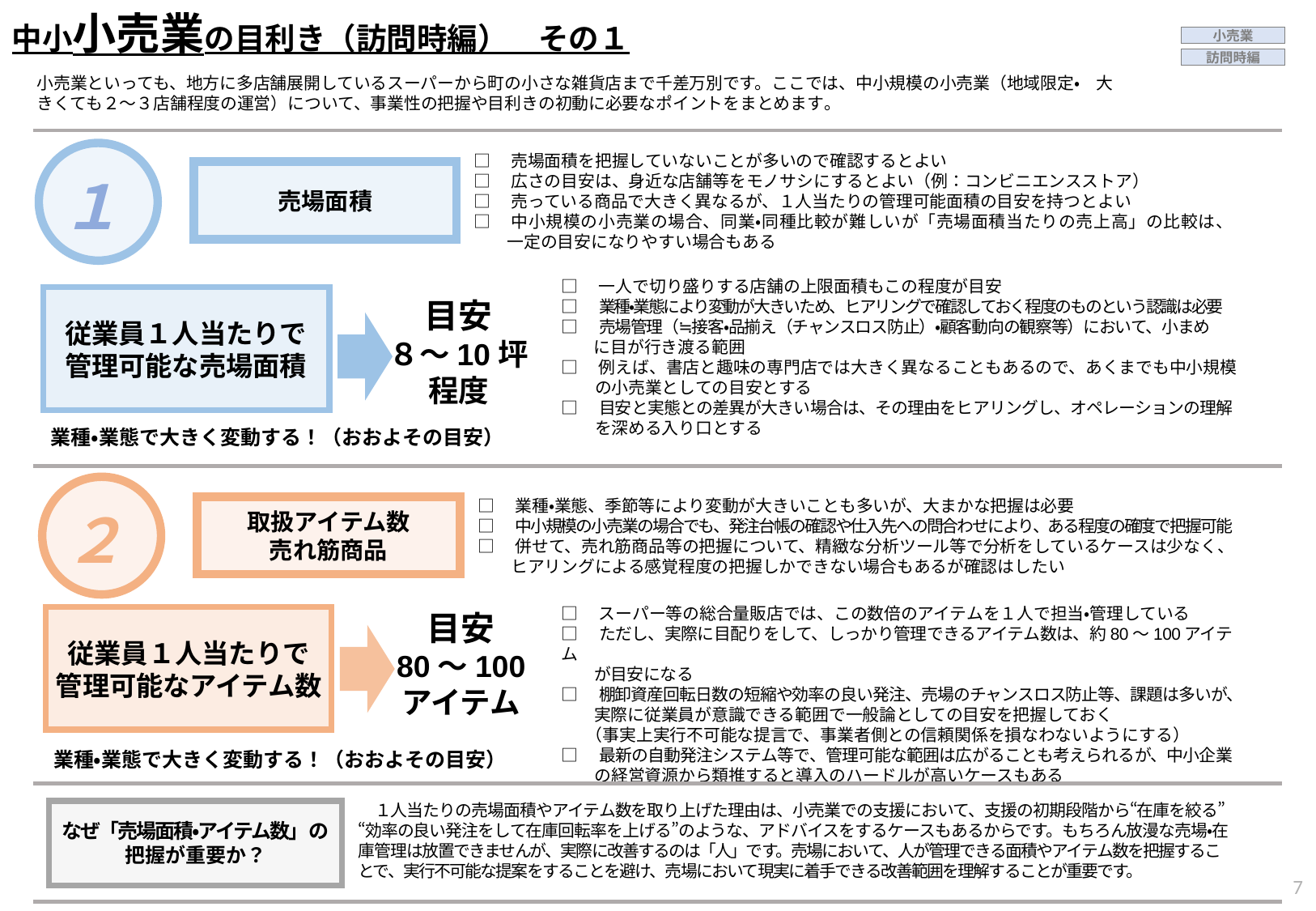

中小小売業の目利き（訪問時編）　その１
小売業
訪問時編
小売業といっても、地方に多店舗展開しているスーパーから町の小さな雑貨店まで千差万別です。ここでは、中小規模の小売業（地域限定・　大きくても２～３店舗程度の運営）について、事業性の把握や目利きの初動に必要なポイントをまとめます。

１
売場面積
□　売場面積を把握していないことが多いので確認するとよい
□　広さの目安は、身近な店舗等をモノサシにするとよい（例：コンビニエンスストア）
□　売っている商品で大きく異なるが、１人当たりの管理可能面積の目安を持つとよい
□　中小規模の小売業の場合、同業・同種比較が難しいが「売場面積当たりの売上高」の比較は、
　　一定の目安になりやすい場合もある
□　一人で切り盛りする店舗の上限面積もこの程度が目安
□　業種・業態により変動が大きいため、ヒアリングで確認しておく程度のものという認識は必要
□　売場管理（≒接客・品揃え（チャンスロス防止）・顧客動向の観察等）において、小まめ
　　に目が行き渡る範囲
□　例えば、書店と趣味の専門店では大きく異なることもあるので、あくまでも中小規模
　　の小売業としての目安とする
□　目安と実態との差異が大きい場合は、その理由をヒアリングし、オペレーションの理解
　　を深める入り口とする

従業員１人当たりで
管理可能な売場面積
目安
８～10坪
程度

業種・業態で大きく変動する！（おおよその目安）

２
取扱アイテム数
売れ筋商品
□　業種・業態、季節等により変動が大きいことも多いが、大まかな把握は必要
□　中小規模の小売業の場合でも、発注台帳の確認や仕入先への問合わせにより、ある程度の確度で把握可能
□　併せて、売れ筋商品等の把握について、精緻な分析ツール等で分析をしているケースは少なく、
　　ヒアリングによる感覚程度の把握しかできない場合もあるが確認はしたい
□　スーパー等の総合量販店では、この数倍のアイテムを１人で担当・管理している
□　ただし、実際に目配りをして、しっかり管理できるアイテム数は、約80～100アイテム
　　が目安になる
□　棚卸資産回転日数の短縮や効率の良い発注、売場のチャンスロス防止等、課題は多いが、
　　実際に従業員が意識できる範囲で一般論としての目安を把握しておく
　  （事実上実行不可能な提言で、事業者側との信頼関係を損なわないようにする）
□　最新の自動発注システム等で、管理可能な範囲は広がることも考えられるが、中小企業
　　の経営資源から類推すると導入のハードルが高いケースもある
目安
80～100
アイテム

従業員１人当たりで
管理可能なアイテム数

業種・業態で大きく変動する！（おおよその目安）
　１人当たりの売場面積やアイテム数を取り上げた理由は、小売業での支援において、支援の初期段階から“在庫を絞る”  “効率の良い発注をして在庫回転率を上げる”のような、アドバイスをするケースもあるからです。もちろん放漫な売場・在庫管理は放置できませんが、実際に改善するのは「人」です。売場において、人が管理できる面積やアイテム数を把握することで、実行不可能な提案をすることを避け、売場において現実に着手できる改善範囲を理解することが重要です。

なぜ「売場面積・アイテム数」の把握が重要か？
7